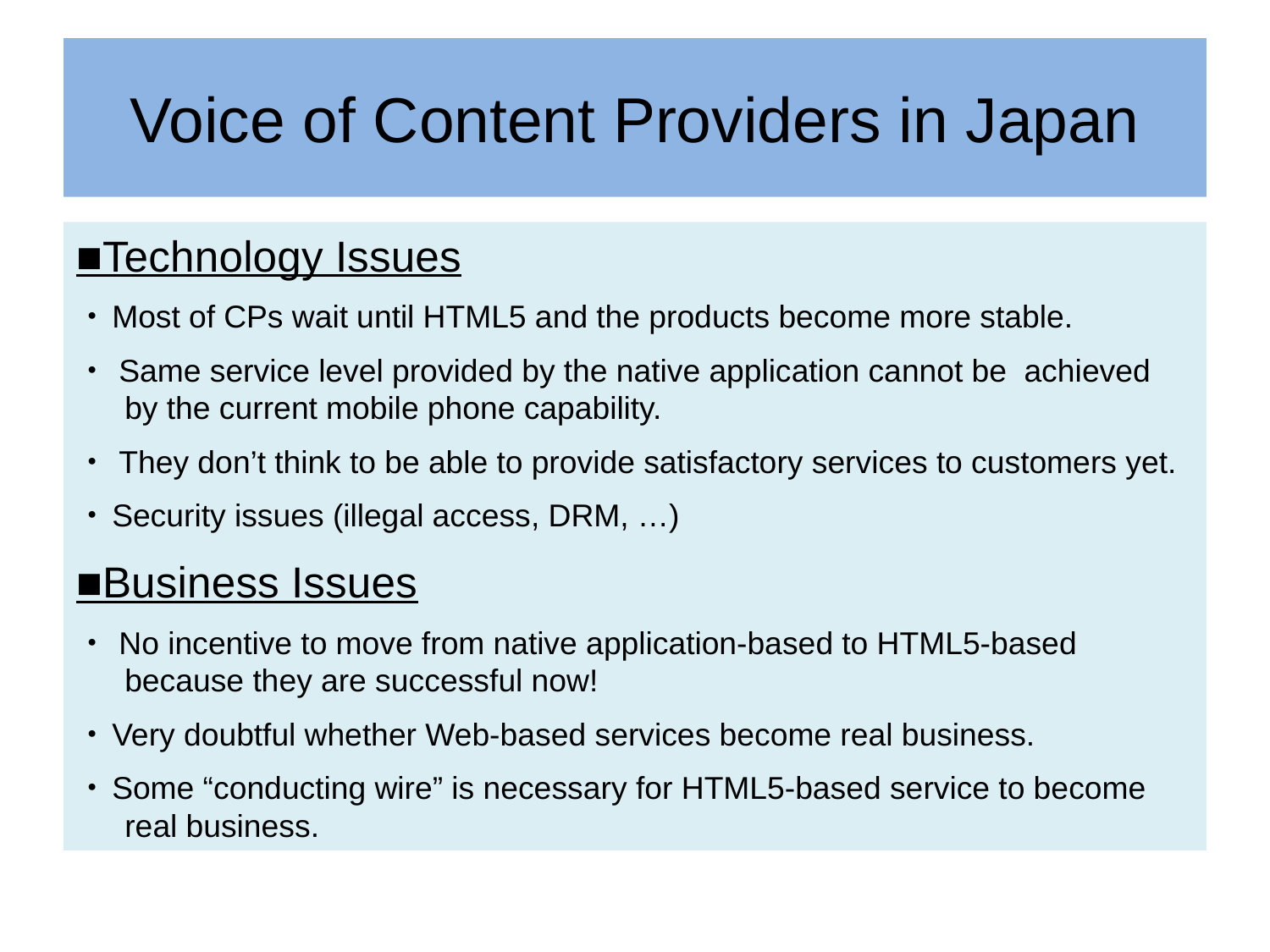

# Voice of Content Providers in Japan
■Technology Issues
・Most of CPs wait until HTML5 and the products become more stable.
・ Same service level provided by the native application cannot be  achieved by the current mobile phone capability.
・ They don’t think to be able to provide satisfactory services to customers yet.
・Security issues (illegal access, DRM, …)
■Business Issues
・ No incentive to move from native application-based to HTML5-based because they are successful now!
・Very doubtful whether Web-based services become real business.
・Some “conducting wire” is necessary for HTML5-based service to become real business.